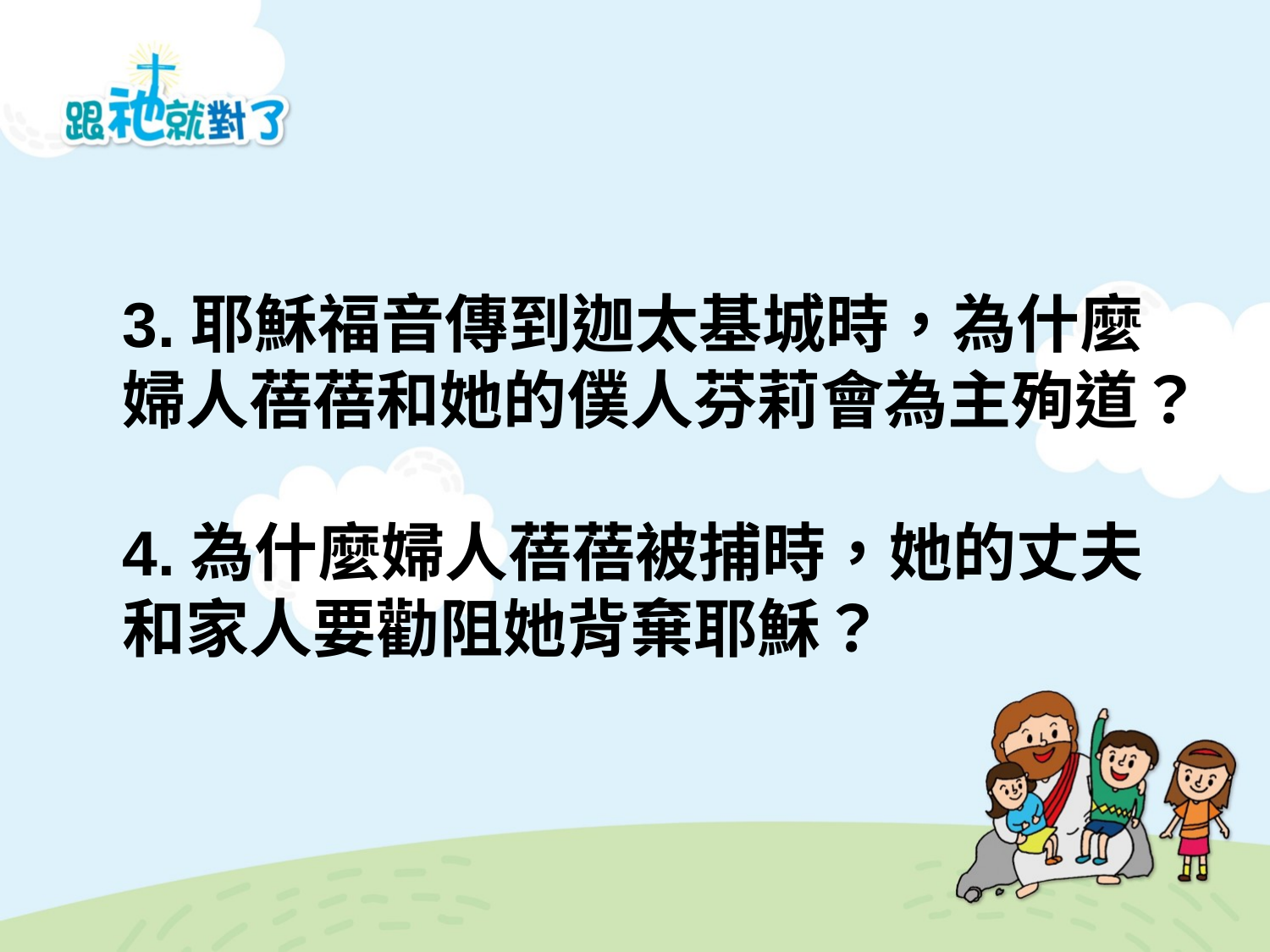

3.耶穌福音傳到迦太基城時，為什麼婦人蓓蓓和她的僕人芬莉會為主殉道？

4.為什麼婦人蓓蓓被捕時，她的丈夫和家人要勸阻她背棄耶穌？